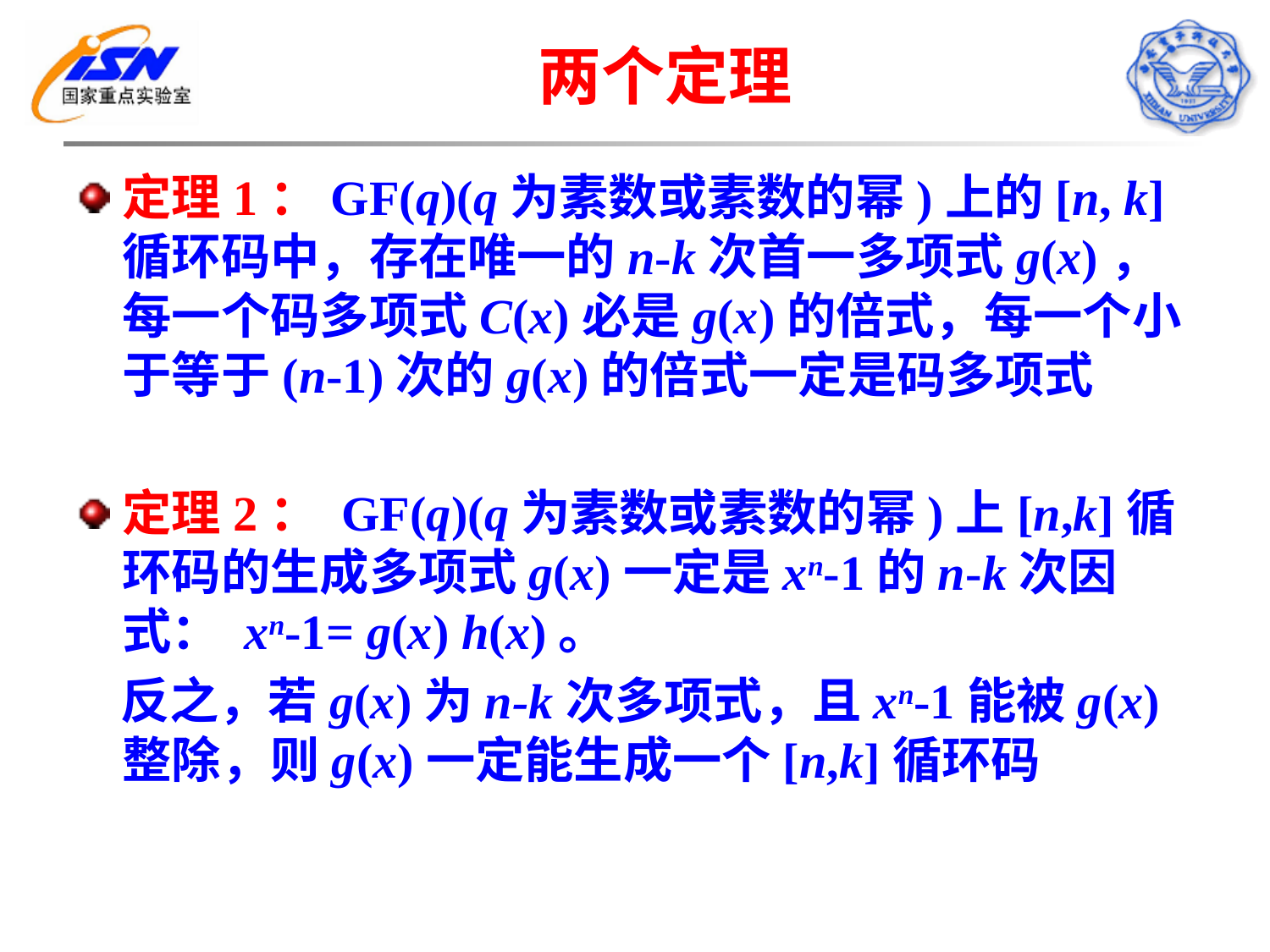

# 两个定理
定理1：GF(q)(q为素数或素数的幂)上的[n, k]循环码中，存在唯一的n-k次首一多项式g(x)，每一个码多项式C(x)必是g(x)的倍式，每一个小于等于(n-1)次的g(x)的倍式一定是码多项式

定理2： GF(q)(q为素数或素数的幂)上[n,k]循环码的生成多项式g(x)一定是xn-1的n-k次因式： xn-1= g(x) h(x)。
   反之，若g(x)为n-k次多项式，且xn-1能被g(x)整除，则g(x)一定能生成一个[n,k]循环码